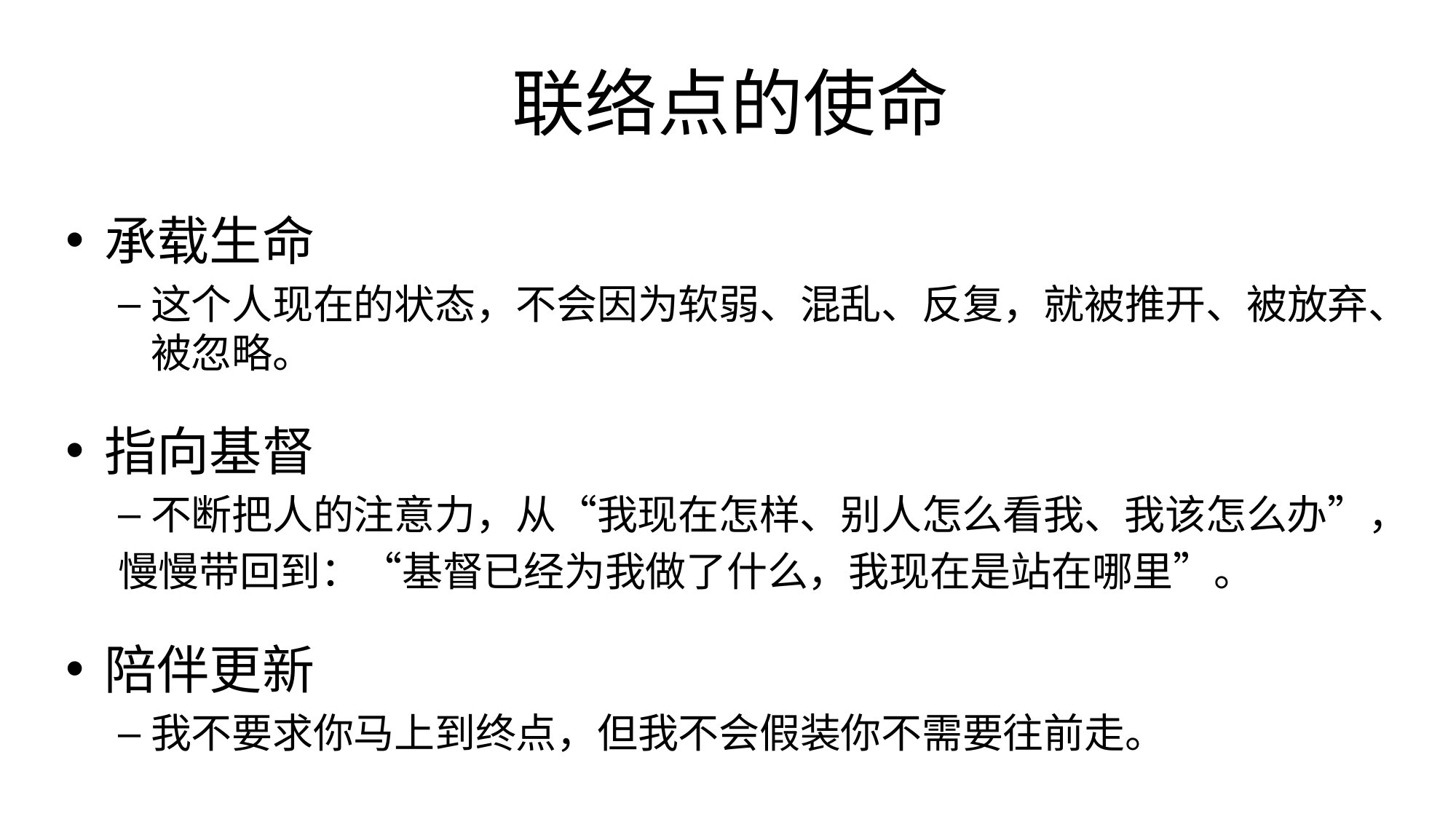

# 联络点的使命
承载生命
这个人现在的状态，不会因为软弱、混乱、反复，就被推开、被放弃、被忽略。
指向基督
不断把人的注意力，从“我现在怎样、别人怎么看我、我该怎么办”，
慢慢带回到：“基督已经为我做了什么，我现在是站在哪里”。
陪伴更新
我不要求你马上到终点，但我不会假装你不需要往前走。
27